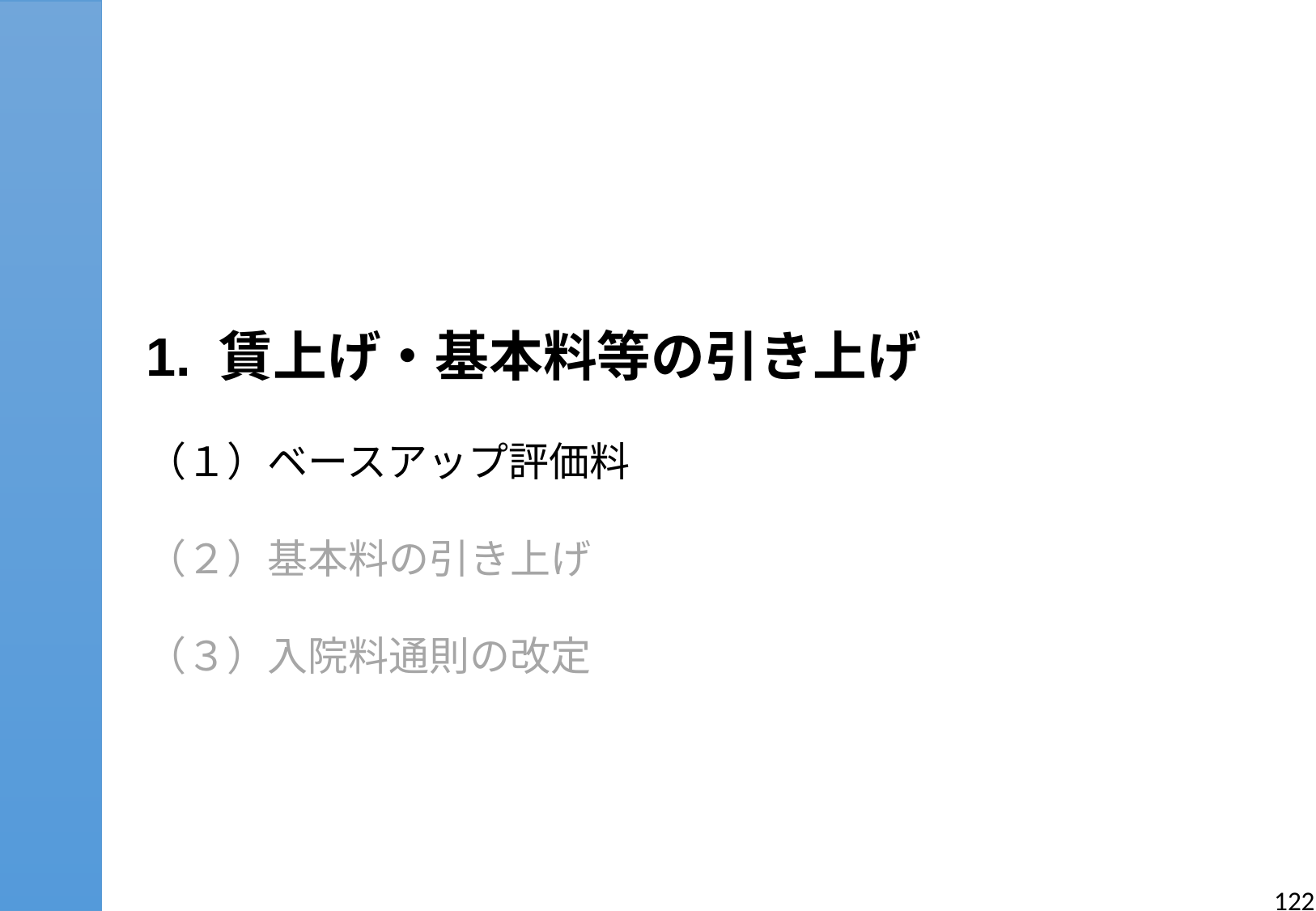

1. 賃上げ・基本料等の引き上げ

（１）ベースアップ評価料

（２）基本料の引き上げ

（３）入院料通則の改定
122